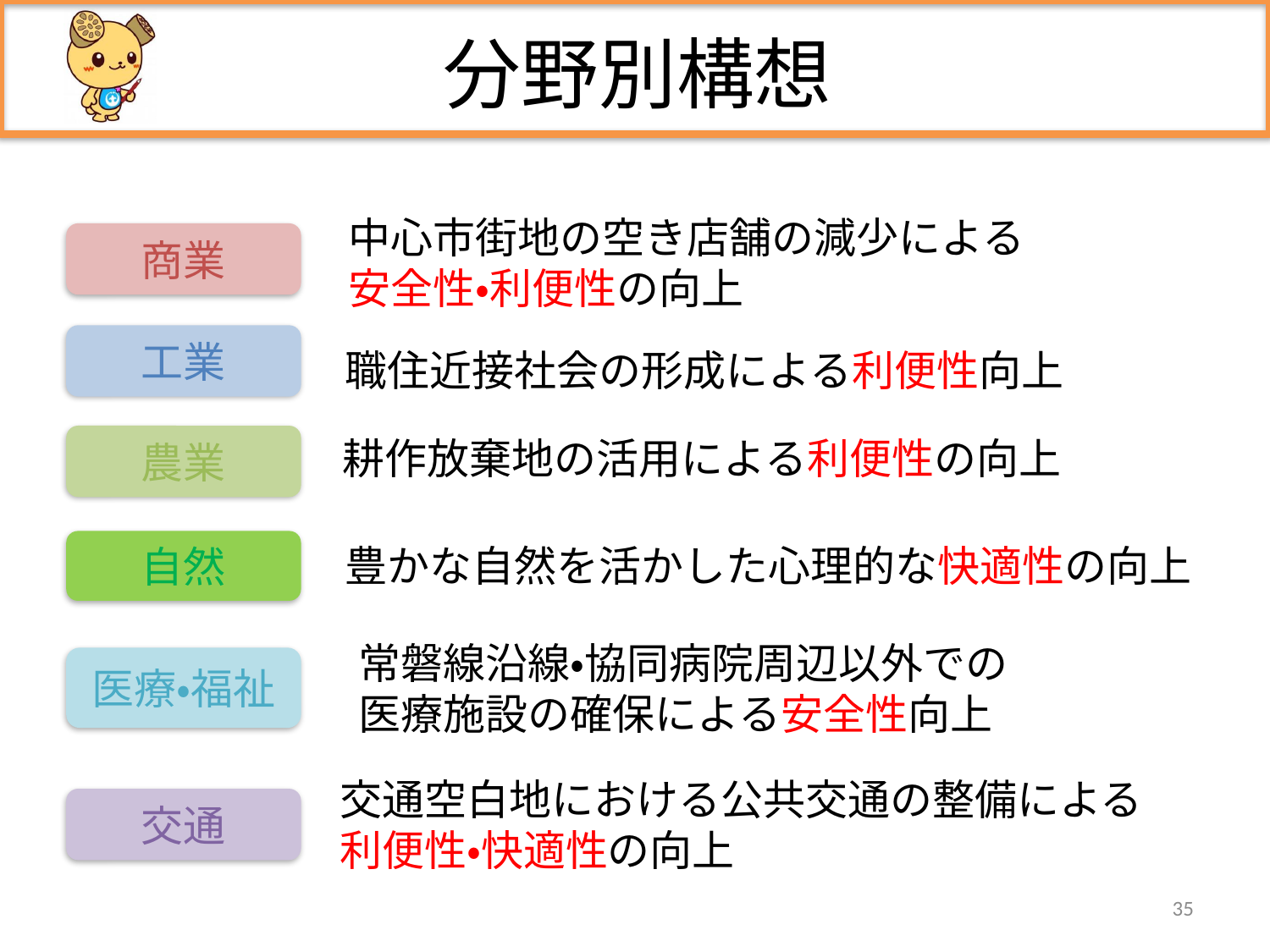

# 分野別構想
中心市街地の空き店舗の減少による
安全性・利便性の向上
商業
工業
職住近接社会の形成による利便性向上
農業
耕作放棄地の活用による利便性の向上
自然
豊かな自然を活かした心理的な快適性の向上
常磐線沿線・協同病院周辺以外での
医療施設の確保による安全性向上
医療・福祉
交通空白地における公共交通の整備による
利便性・快適性の向上
交通
35